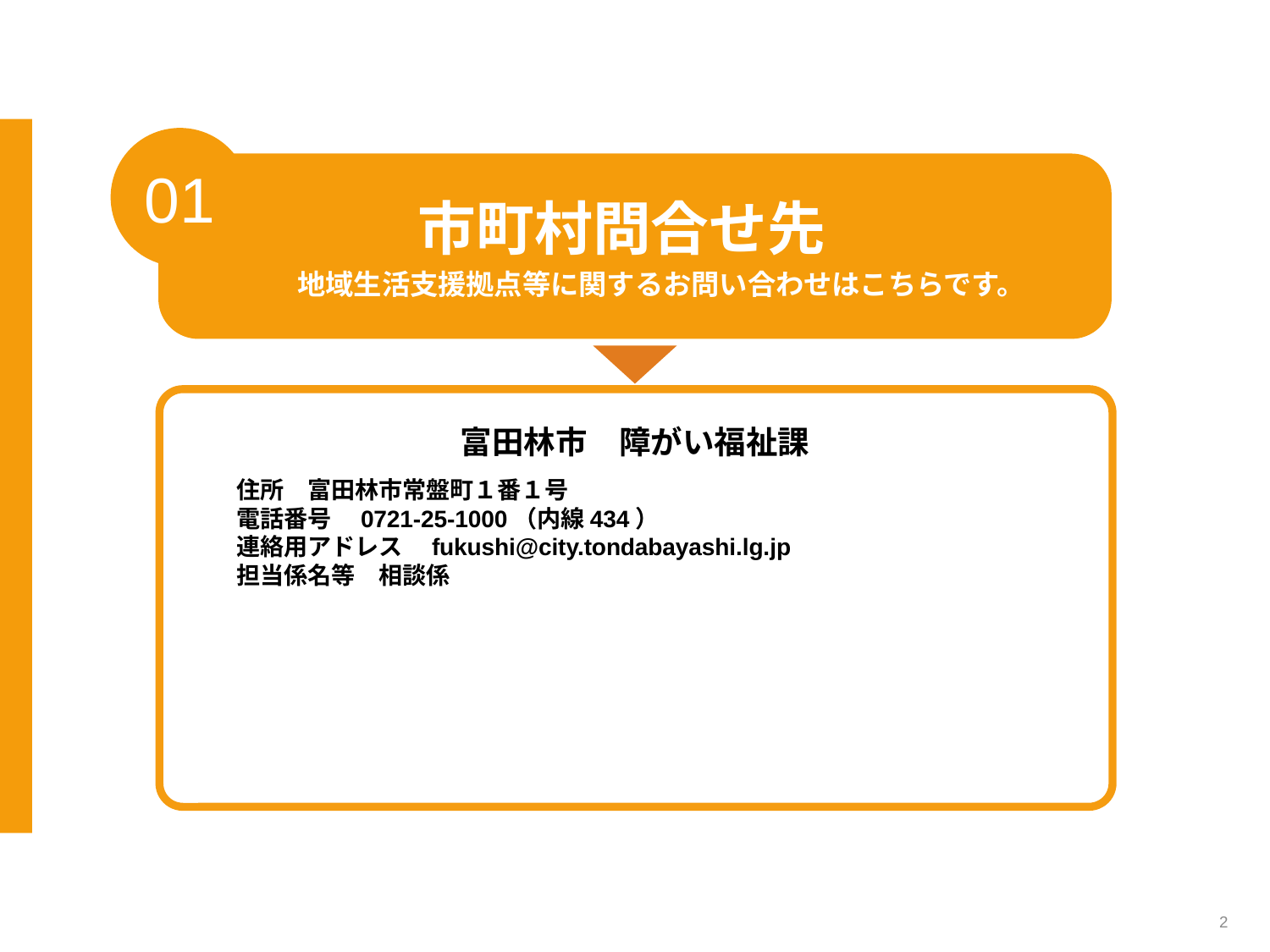

01

市町村問合せ先
地域生活支援拠点等に関するお問い合わせはこちらです。

富田林市　障がい福祉課
　　住所　富田林市常盤町１番１号
　　電話番号　0721-25-1000（内線434）
　　連絡用アドレス　fukushi@city.tondabayashi.lg.jp
　　担当係名等　相談係

2